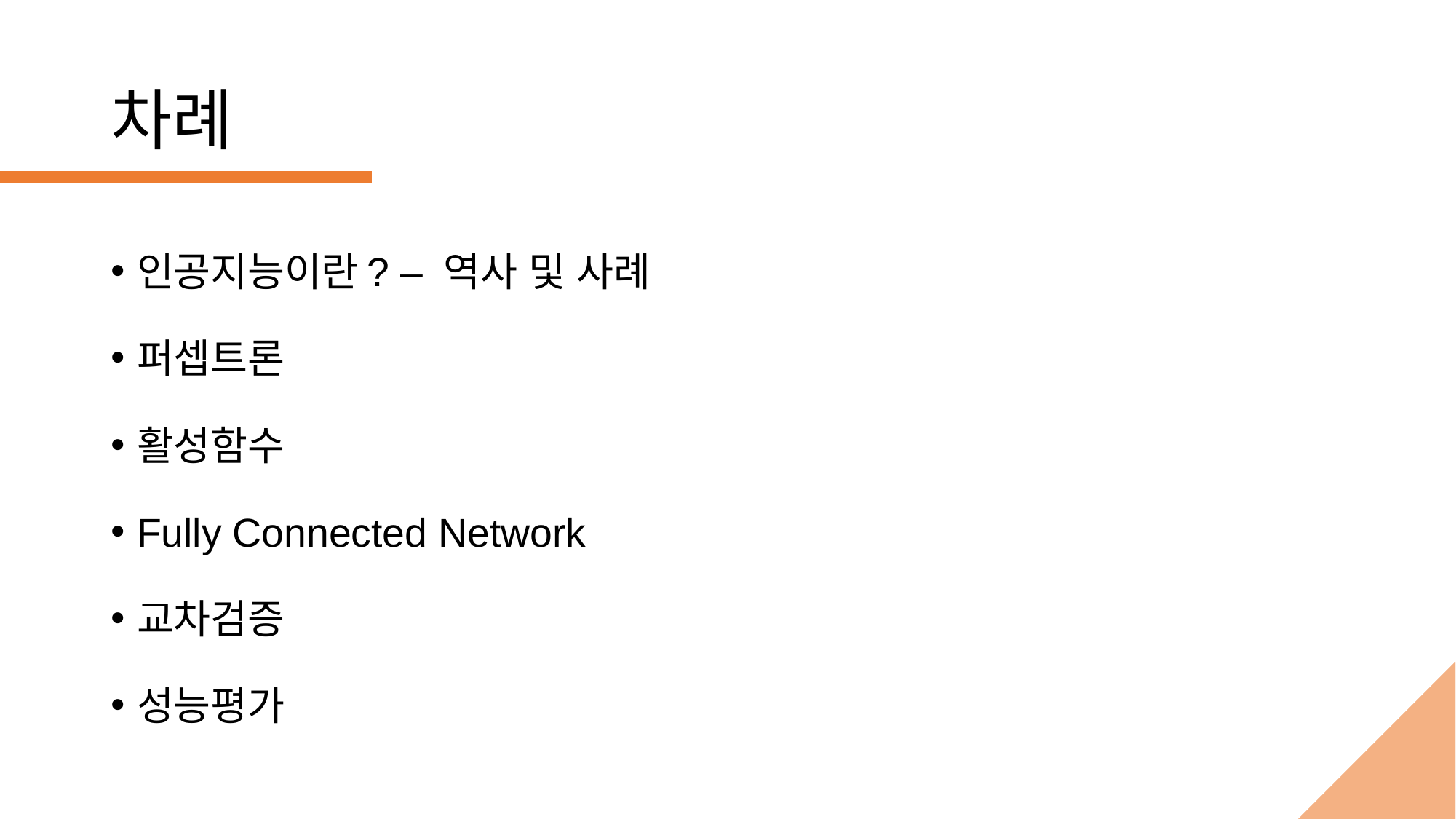

# 차례

인공지능이란? – 역사 및 사례
퍼셉트론
활성함수
Fully Connected Network
교차검증
성능평가